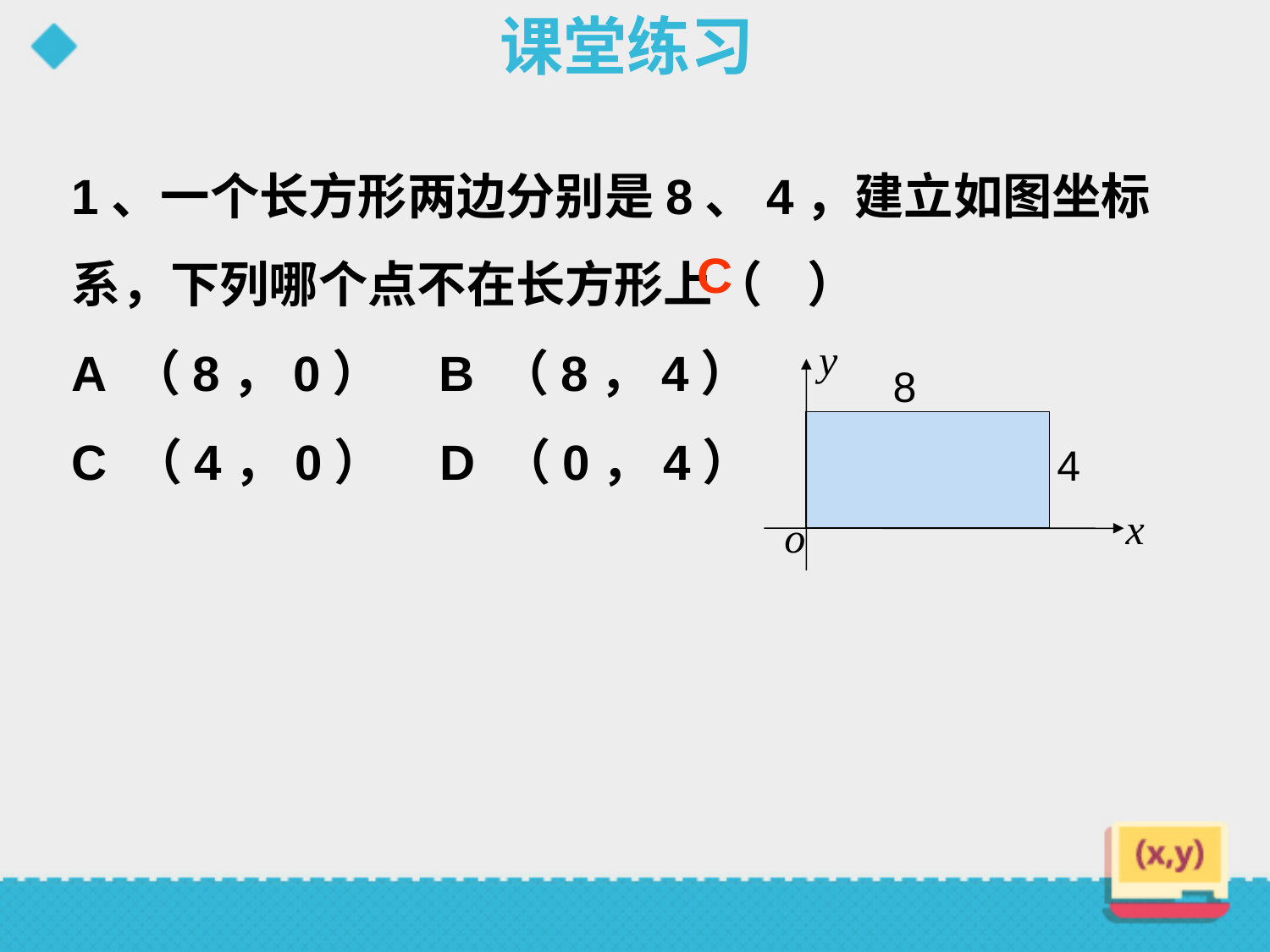

课堂练习
1、一个长方形两边分别是8、4，建立如图坐标系，下列哪个点不在长方形上（    ）
A （8，0）    B （8，4）
C （4，0）    D （0，4）

C
y
8

4
x
o